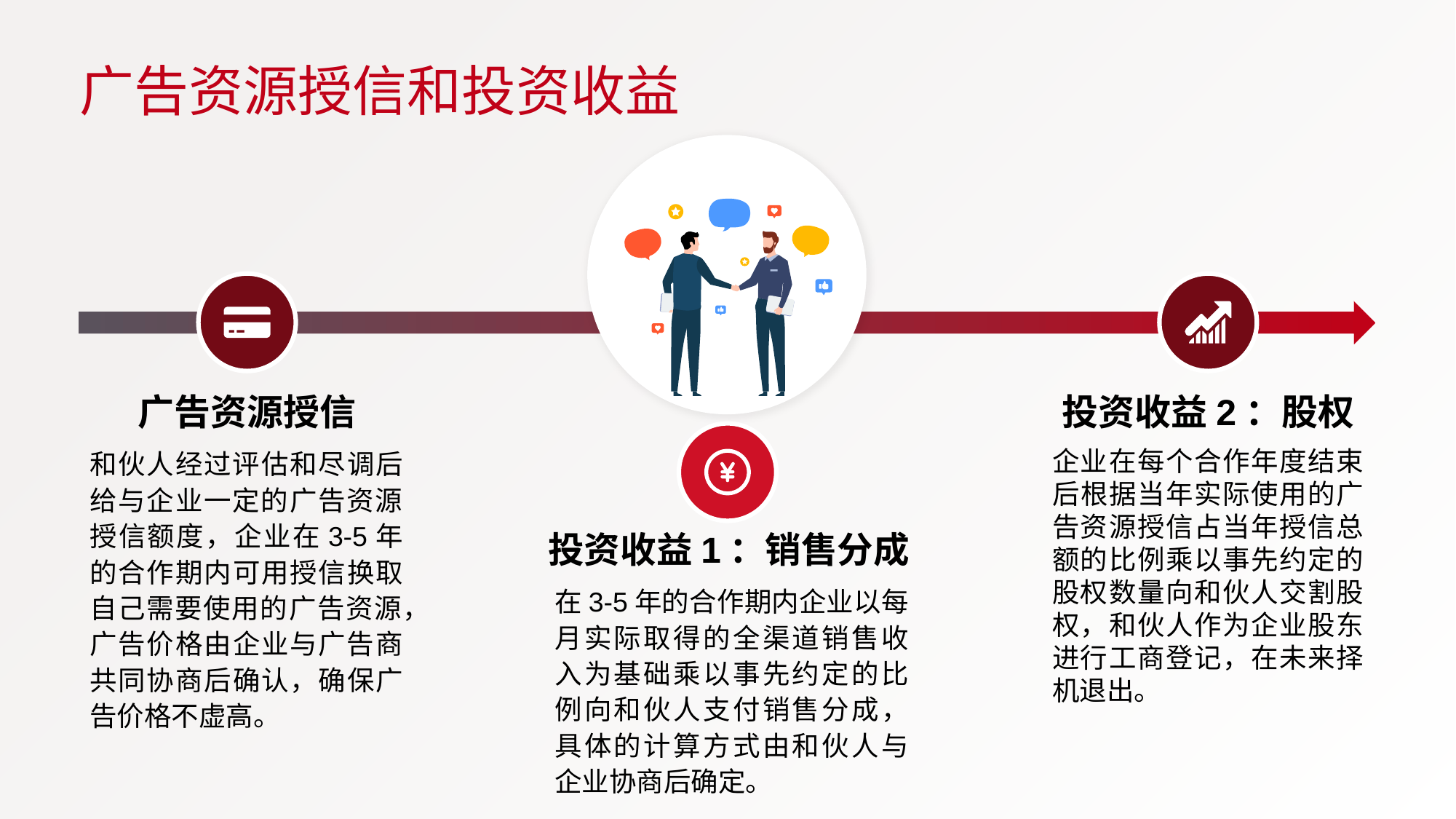

# 广告资源授信和投资收益

广告资源授信
和伙人经过评估和尽调后给与企业一定的广告资源授信额度，企业在3-5年的合作期内可用授信换取自己需要使用的广告资源，广告价格由企业与广告商共同协商后确认，确保广告价格不虚高。

投资收益2：股权
企业在每个合作年度结束后根据当年实际使用的广告资源授信占当年授信总额的比例乘以事先约定的股权数量向和伙人交割股权，和伙人作为企业股东进行工商登记，在未来择机退出。

投资收益1：销售分成
在3-5年的合作期内企业以每月实际取得的全渠道销售收入为基础乘以事先约定的比例向和伙人支付销售分成，具体的计算方式由和伙人与企业协商后确定。